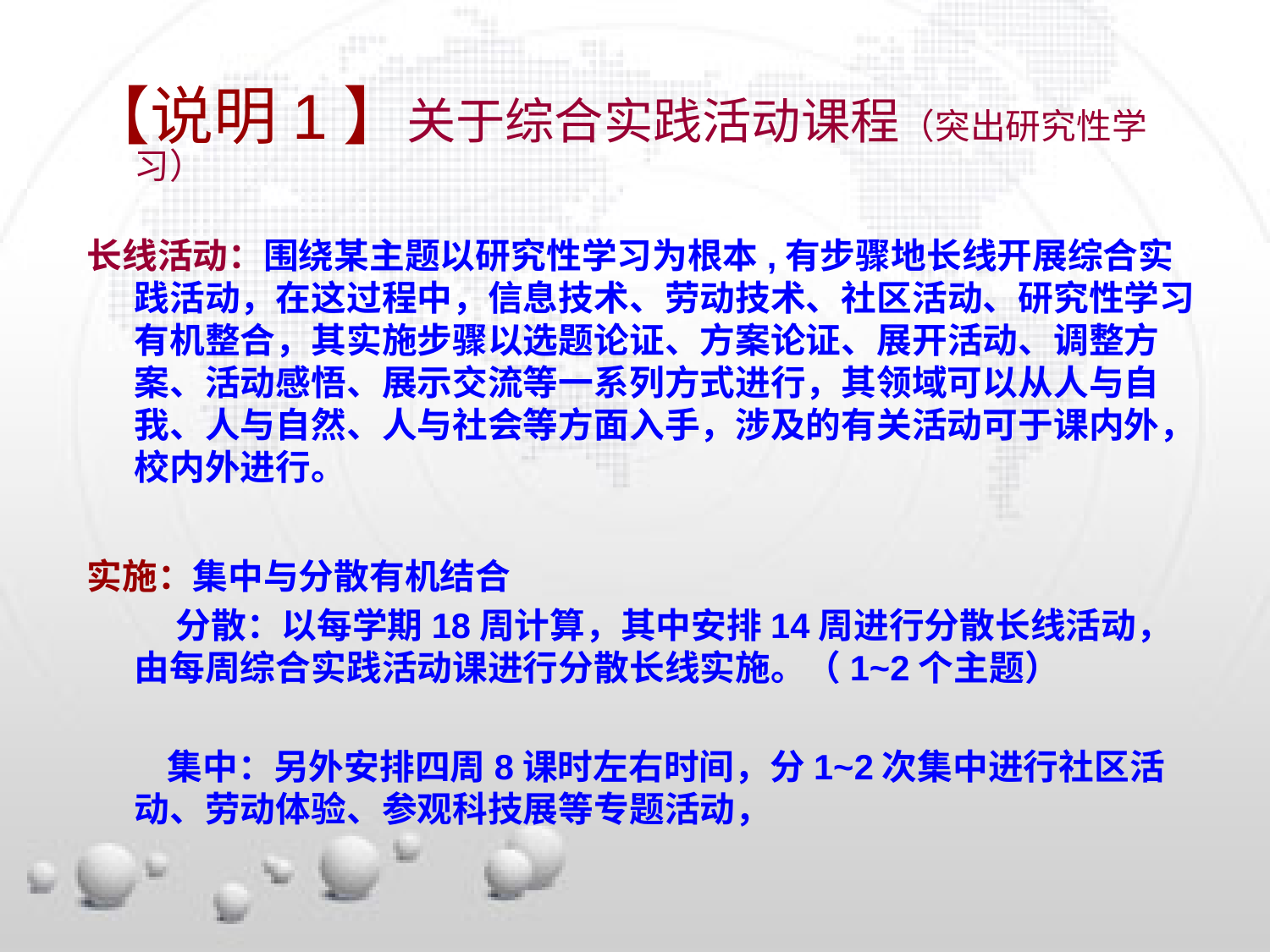

【说明1】关于综合实践活动课程（突出研究性学习）

长线活动：围绕某主题以研究性学习为根本,有步骤地长线开展综合实践活动，在这过程中，信息技术、劳动技术、社区活动、研究性学习有机整合，其实施步骤以选题论证、方案论证、展开活动、调整方案、活动感悟、展示交流等一系列方式进行，其领域可以从人与自我、人与自然、人与社会等方面入手，涉及的有关活动可于课内外，校内外进行。

实施：集中与分散有机结合
          分散：以每学期18周计算，其中安排14周进行分散长线活动，由每周综合实践活动课进行分散长线实施。（1~2个主题）

         集中：另外安排四周8课时左右时间，分1~2次集中进行社区活动、劳动体验、参观科技展等专题活动，